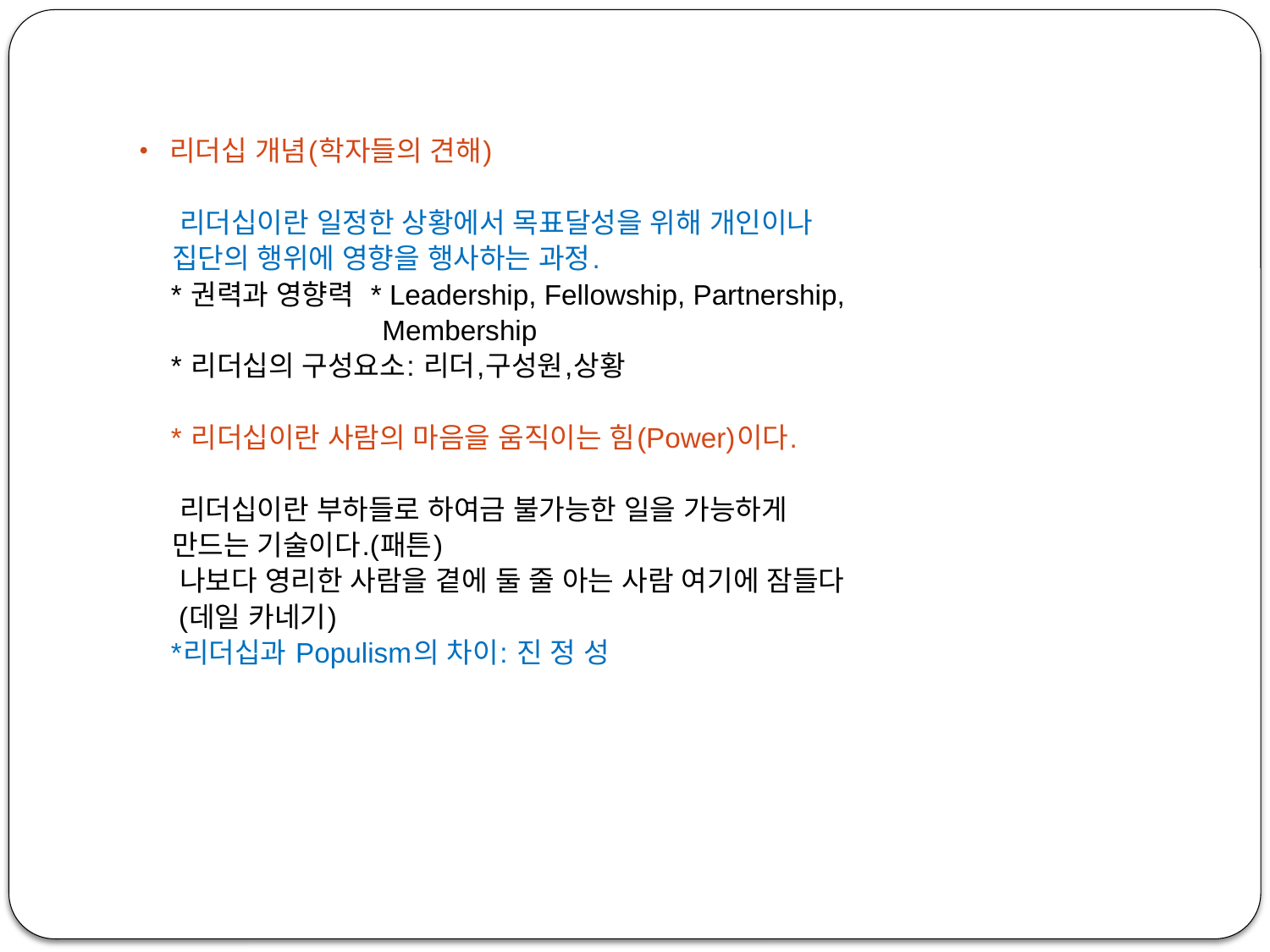

리더십 개념(학자들의 견해)

     리더십이란 일정한 상황에서 목표달성을 위해 개인이나
    집단의 행위에 영향을 행사하는 과정.
    * 권력과 영향력  * Leadership, Fellowship, Partnership,
                               Membership
    * 리더십의 구성요소: 리더,구성원,상황

    * 리더십이란 사람의 마음을 움직이는 힘(Power)이다.

     리더십이란 부하들로 하여금 불가능한 일을 가능하게
    만드는 기술이다.(패튼)
     나보다 영리한 사람을 곁에 둘 줄 아는 사람 여기에 잠들다
     (데일 카네기)
    *리더십과 Populism의 차이: 진 정 성